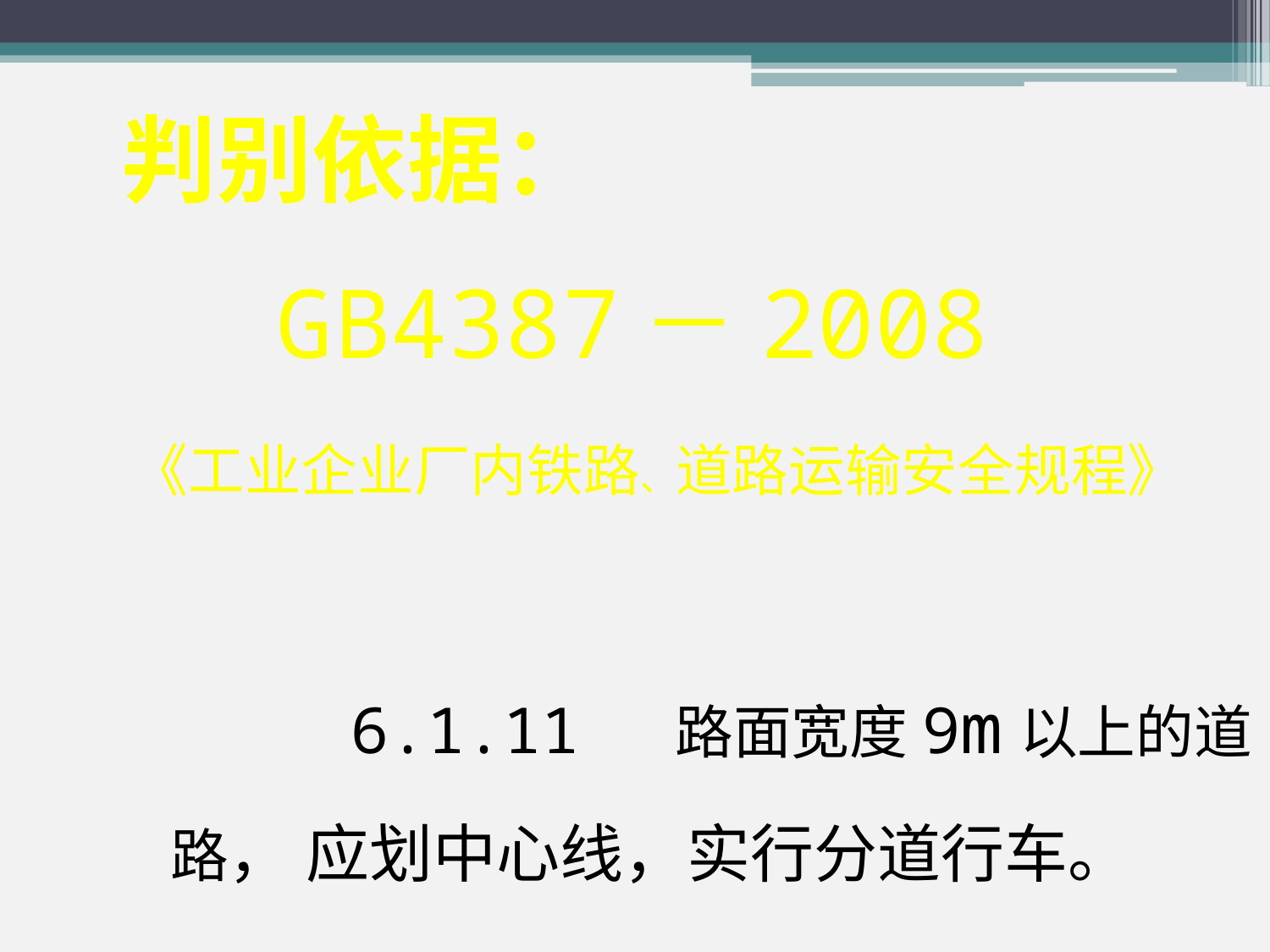

判别依据：
GB4387－2008
《工业企业厂内铁路、道路运输安全规程》
      6.1.11  路面宽度9m以上的道路， 应划中心线，实行分道行车。